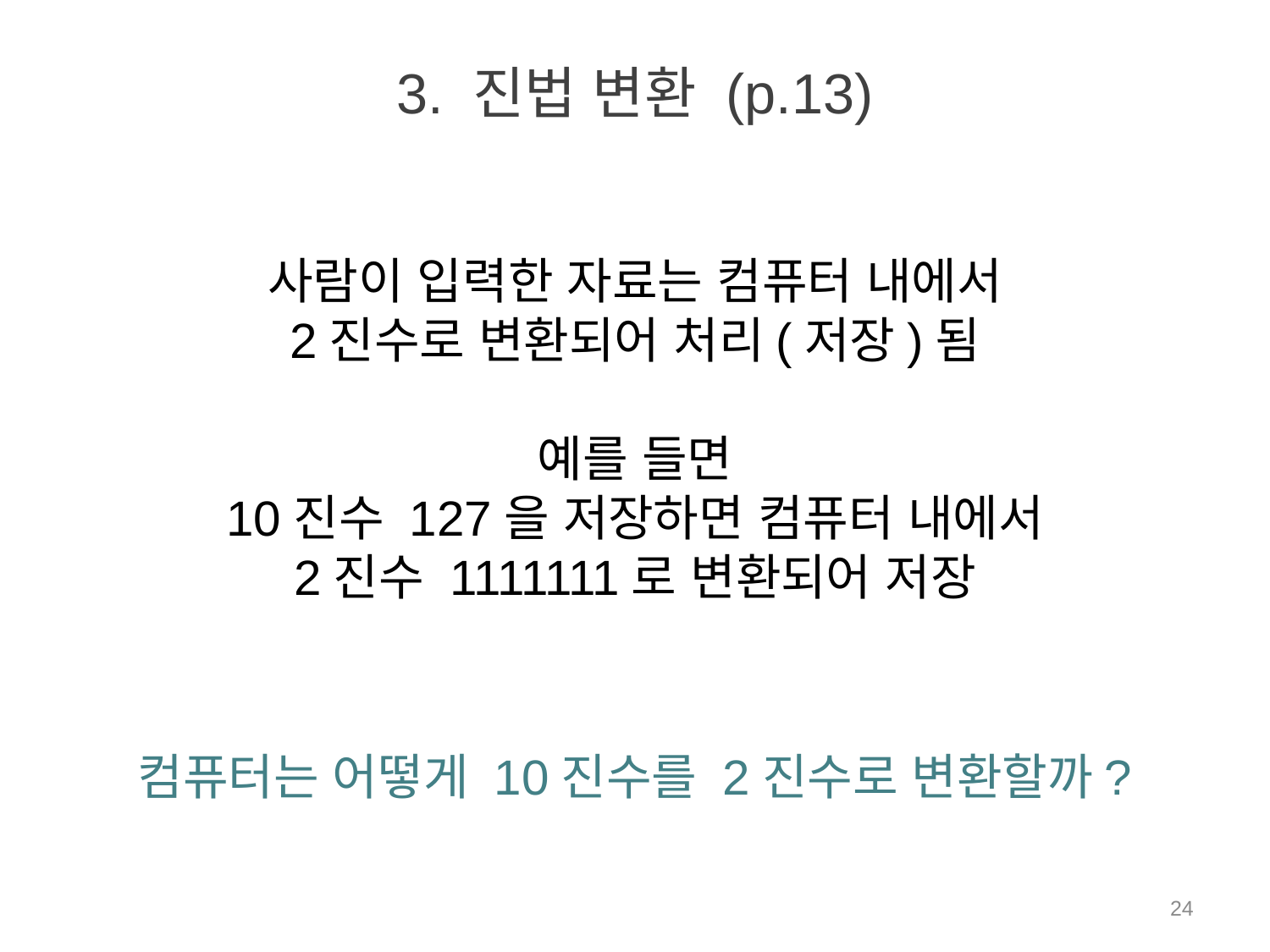

# 3. 진법 변환 (p.13)
사람이 입력한 자료는 컴퓨터 내에서
2진수로 변환되어 처리(저장)됨

예를 들면
10진수 127을 저장하면 컴퓨터 내에서
2진수 1111111로 변환되어 저장
컴퓨터는 어떻게 10진수를 2진수로 변환할까?
24